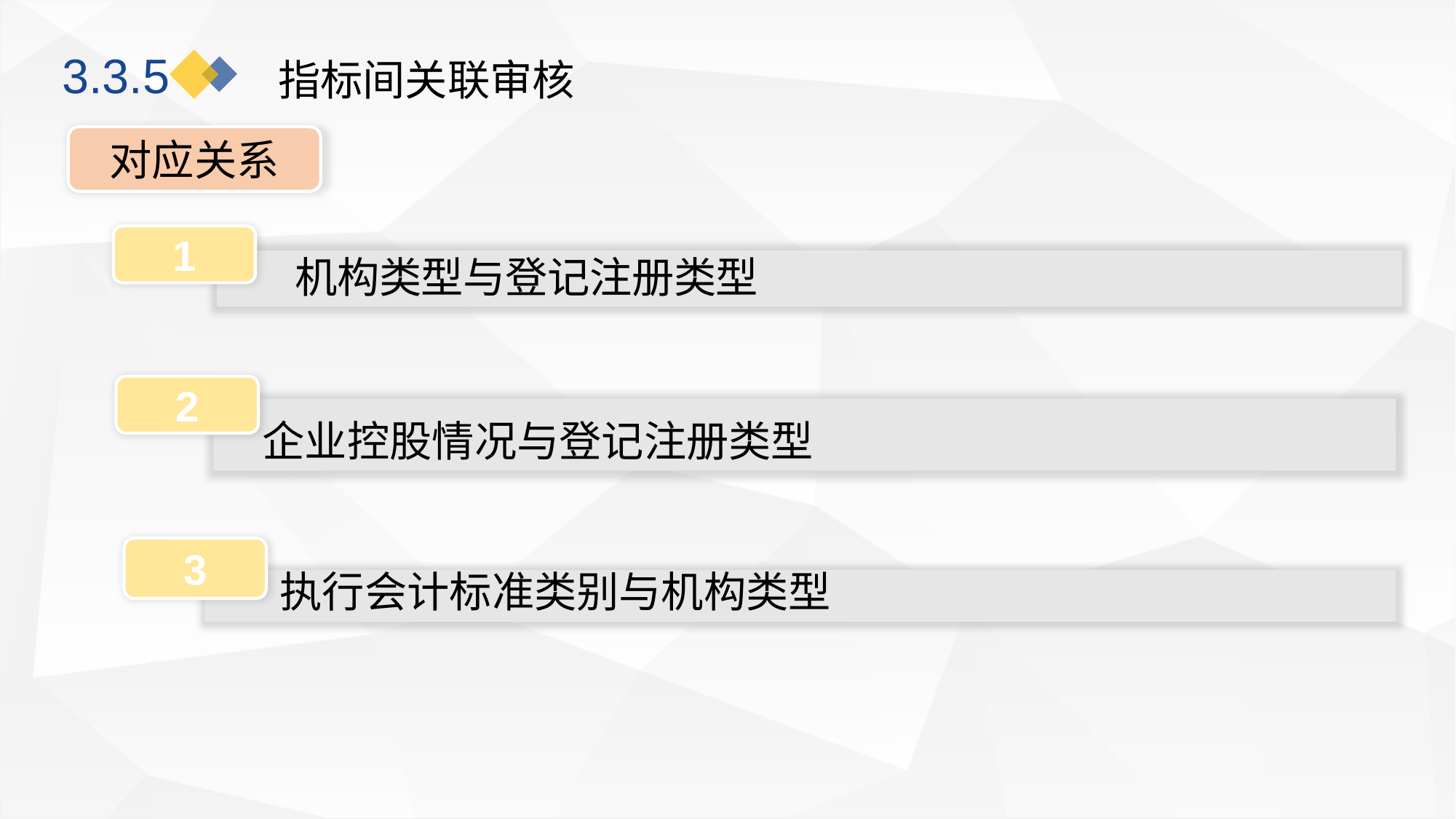

指标间关联审核
3.3.5

对应关系

1
 机构类型与登记注册类型
2
   企业控股情况与登记注册类型
3
  执行会计标准类别与机构类型